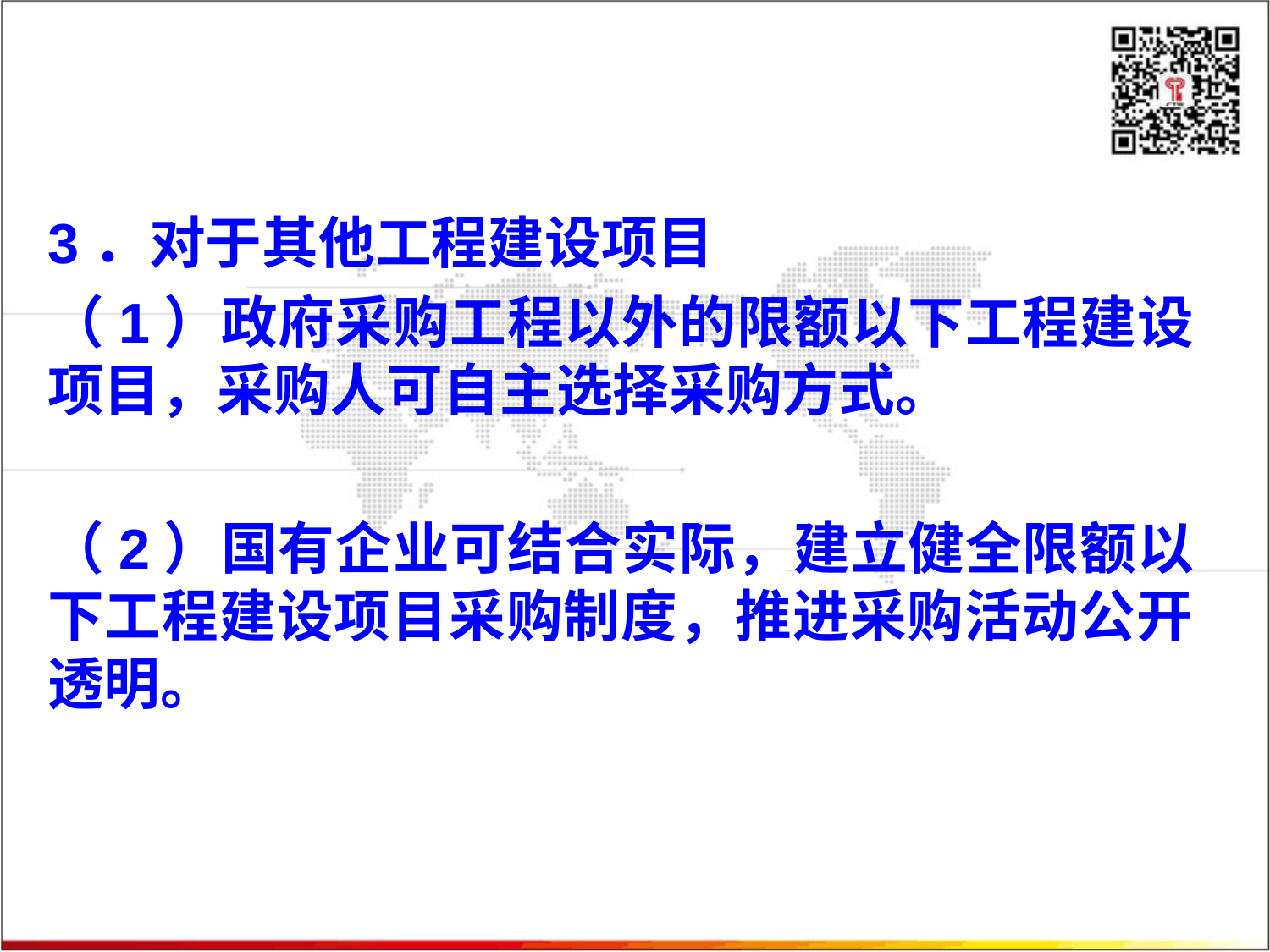

3．对于其他工程建设项目
（1）政府采购工程以外的限额以下工程建设项目，采购人可自主选择采购方式。

（2）国有企业可结合实际，建立健全限额以下工程建设项目采购制度，推进采购活动公开透明。
#